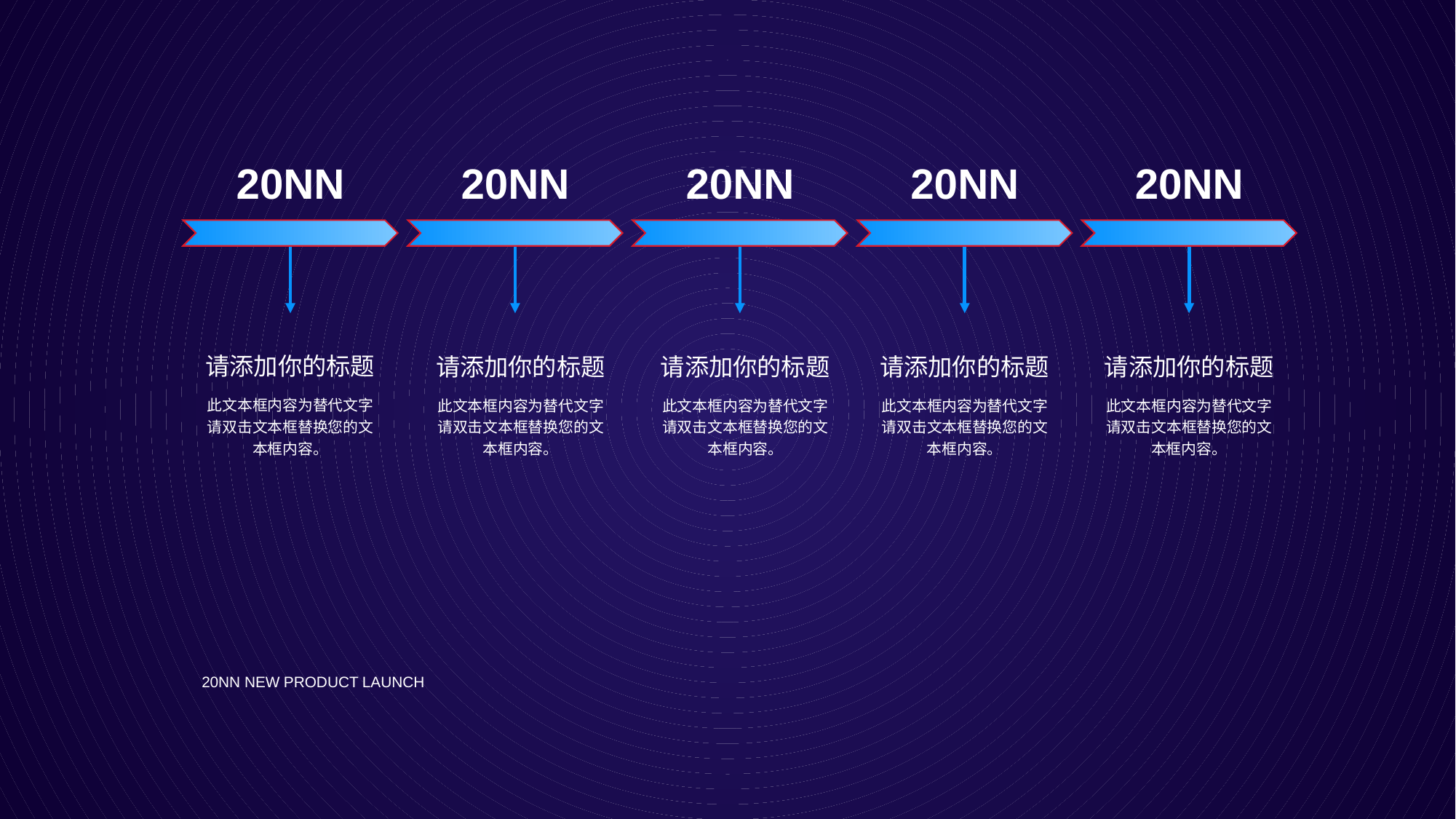

20NN
20NN
20NN
20NN
20NN

请添加你的标题
请添加你的标题
请添加你的标题
请添加你的标题
请添加你的标题
此文本框内容为替代文字请双击文本框替换您的文本框内容。
此文本框内容为替代文字请双击文本框替换您的文本框内容。
此文本框内容为替代文字请双击文本框替换您的文本框内容。
此文本框内容为替代文字请双击文本框替换您的文本框内容。
此文本框内容为替代文字请双击文本框替换您的文本框内容。
20NN New product launch